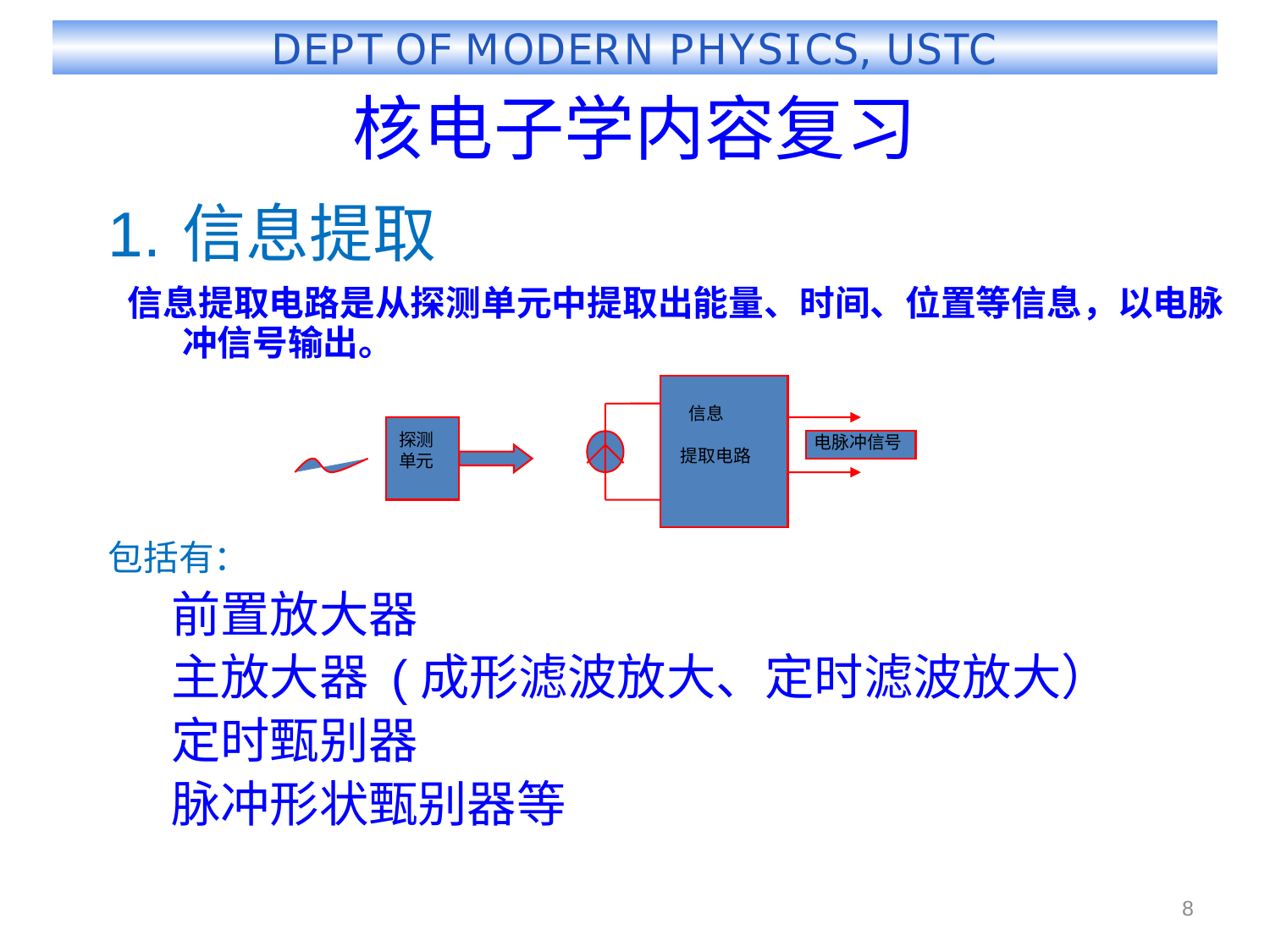

# 核电子学内容复习
信息提取
 信息提取电路是从探测单元中提取出能量、时间、位置等信息，以电脉冲信号输出。

包括有：
前置放大器
主放大器 (成形滤波放大、定时滤波放大）
定时甄别器
脉冲形状甄别器等
   信息

 提取电路

探测
单元

 电脉冲信号

8